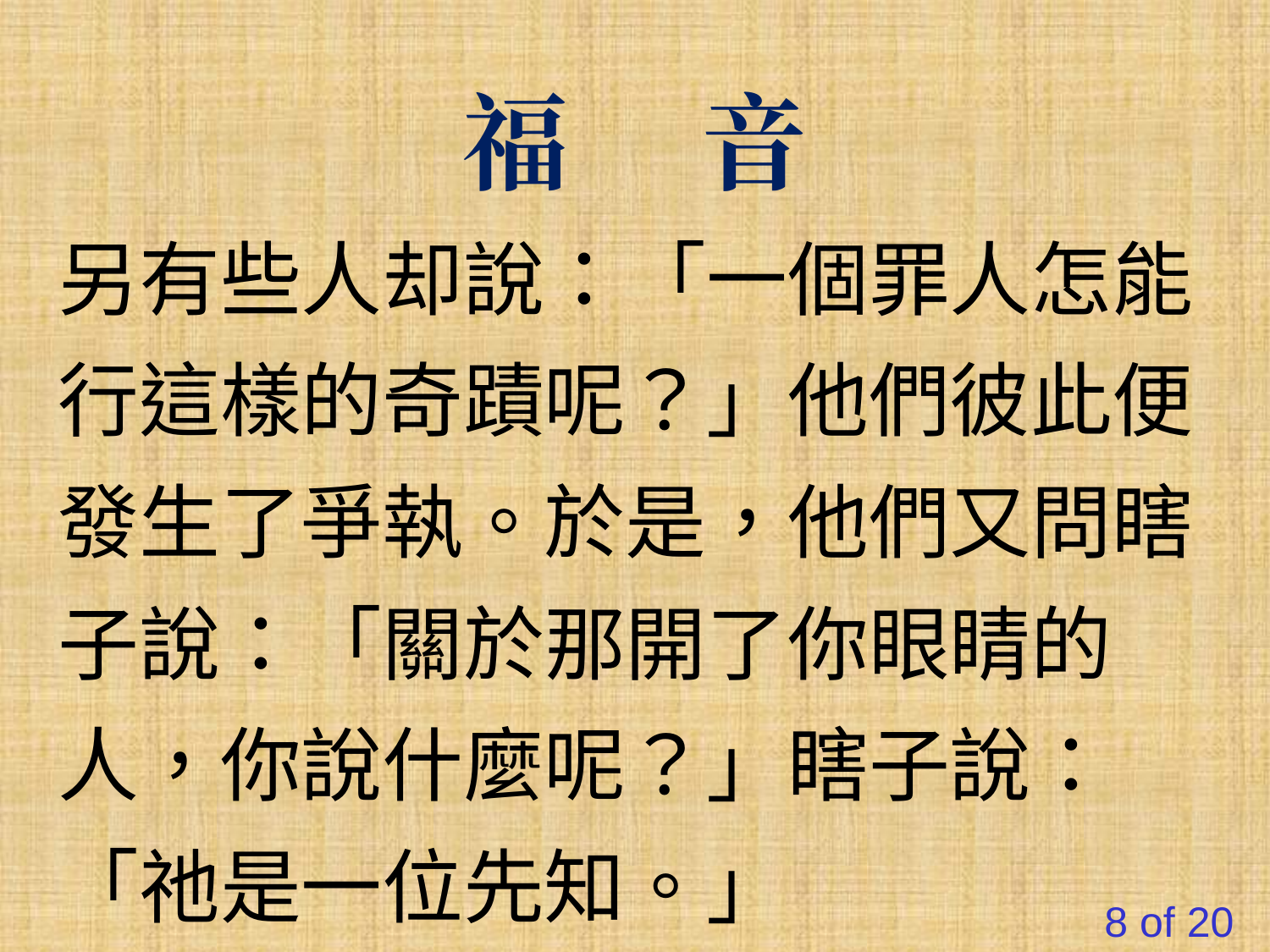

福     音
另有些人却說：「一個罪人怎能行這樣的奇蹟呢？」他們彼此便發生了爭執。於是，他們又問瞎子說：「關於那開了你眼睛的
人，你說什麼呢？」瞎子說：「祂是一位先知。」
8 of 20